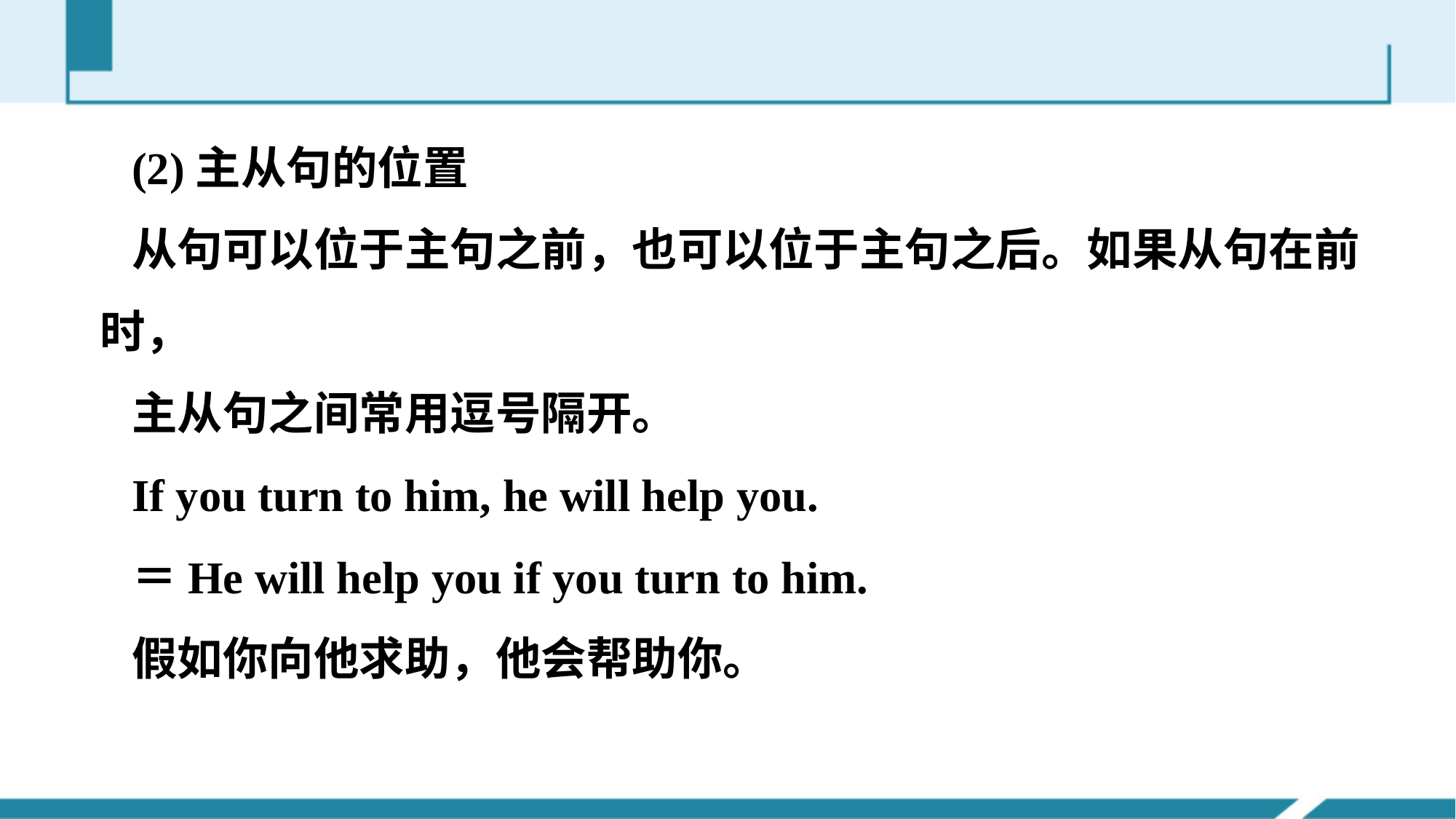

(2)主从句的位置
从句可以位于主句之前，也可以位于主句之后。如果从句在前时，
主从句之间常用逗号隔开。
If you turn to him, he will help you.
＝He will help you if you turn to him.
假如你向他求助，他会帮助你。